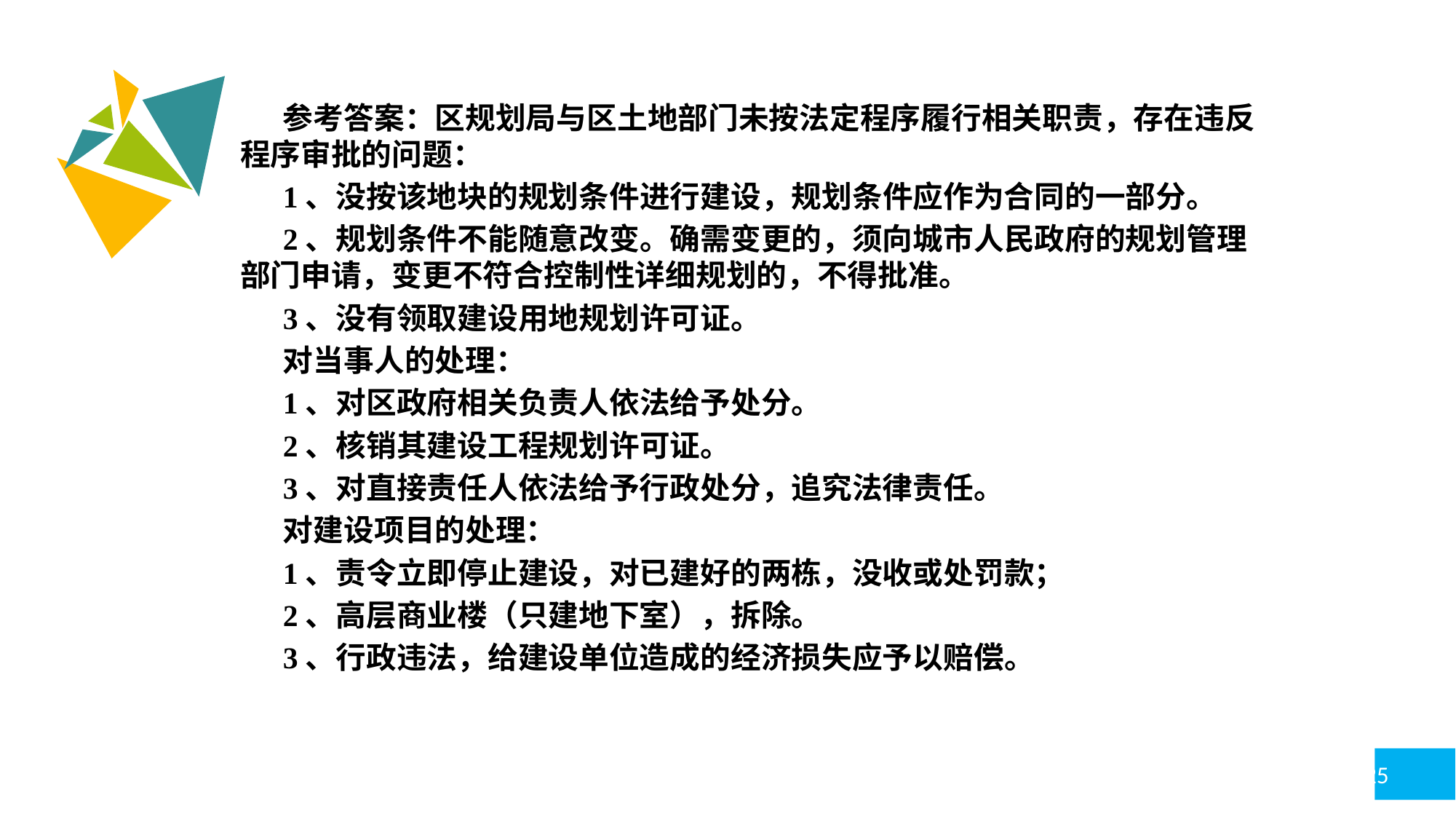

参考答案：区规划局与区土地部门未按法定程序履行相关职责，存在违反程序审批的问题：
1、没按该地块的规划条件进行建设，规划条件应作为合同的一部分。
2、规划条件不能随意改变。确需变更的，须向城市人民政府的规划管理部门申请，变更不符合控制性详细规划的，不得批准。
3、没有领取建设用地规划许可证。
对当事人的处理：
1、对区政府相关负责人依法给予处分。
2、核销其建设工程规划许可证。
3、对直接责任人依法给予行政处分，追究法律责任。
对建设项目的处理：
1、责令立即停止建设，对已建好的两栋，没收或处罚款；
2、高层商业楼（只建地下室），拆除。
3、行政违法，给建设单位造成的经济损失应予以赔偿。

4.2  城乡规划法规